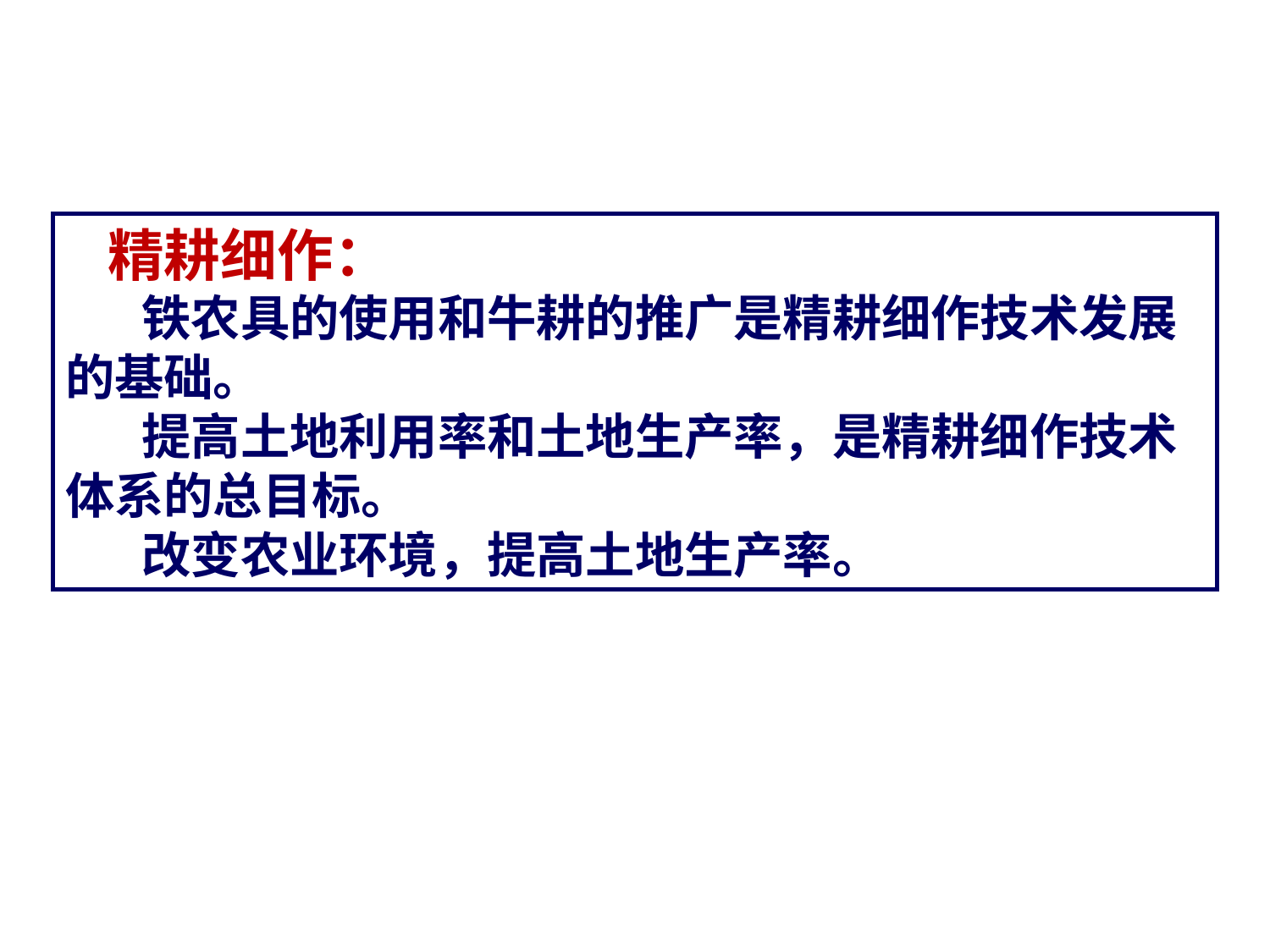

精耕细作：
  铁农具的使用和牛耕的推广是精耕细作技术发展的基础。
  提高土地利用率和土地生产率，是精耕细作技术体系的总目标。
  改变农业环境，提高土地生产率。